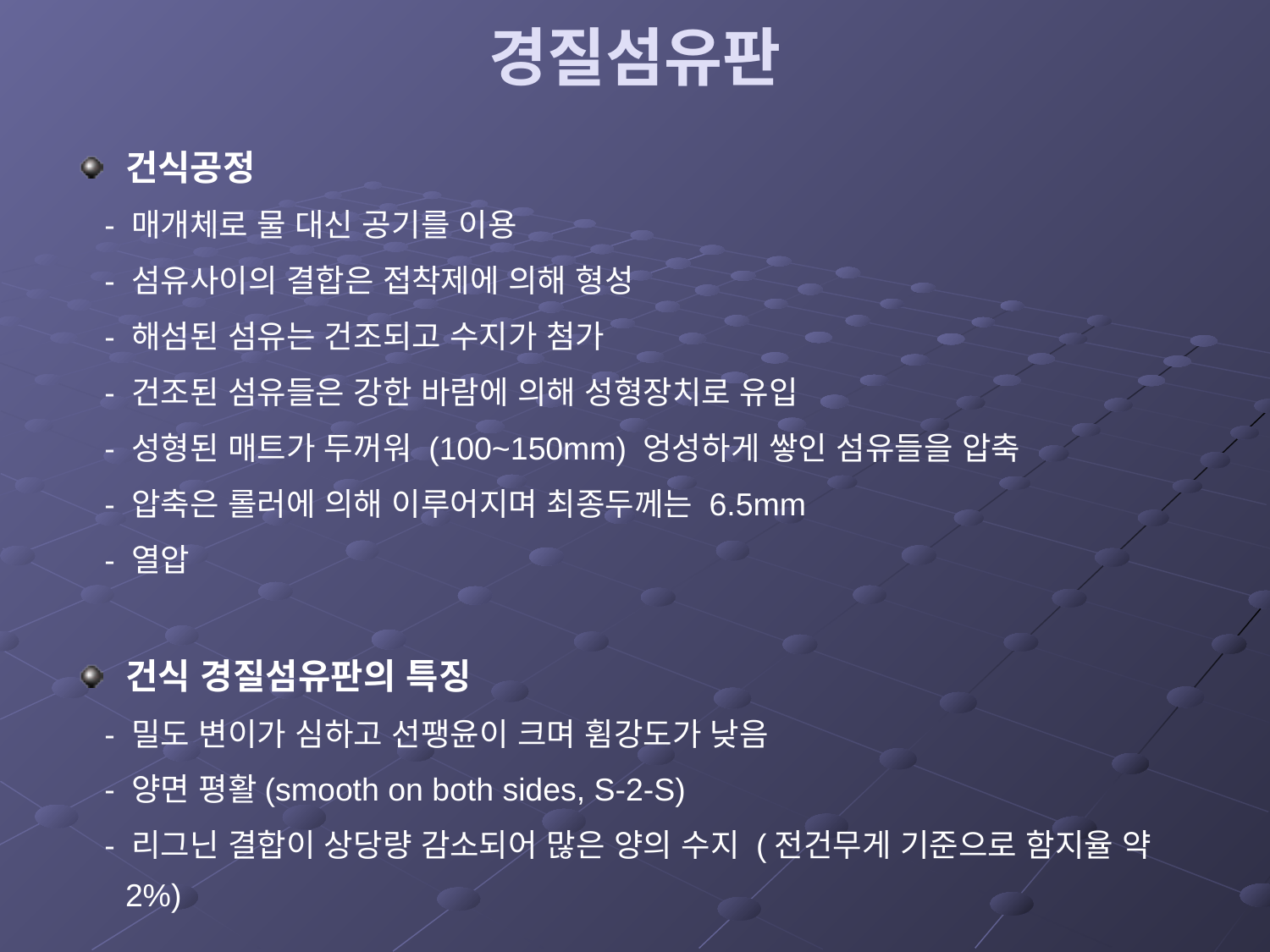

# 경질섬유판
건식공정
   - 매개체로 물 대신 공기를 이용
   - 섬유사이의 결합은 접착제에 의해 형성
   - 해섬된 섬유는 건조되고 수지가 첨가
   - 건조된 섬유들은 강한 바람에 의해 성형장치로 유입
   - 성형된 매트가 두꺼워 (100~150mm) 엉성하게 쌓인 섬유들을 압축
   - 압축은 롤러에 의해 이루어지며 최종두께는 6.5mm
   - 열압

건식 경질섬유판의 특징
   - 밀도 변이가 심하고 선팽윤이 크며 휨강도가 낮음
   - 양면 평활(smooth on both sides, S-2-S)
   - 리그닌 결합이 상당량 감소되어 많은 양의 수지 (전건무게 기준으로 함지율 약2%)